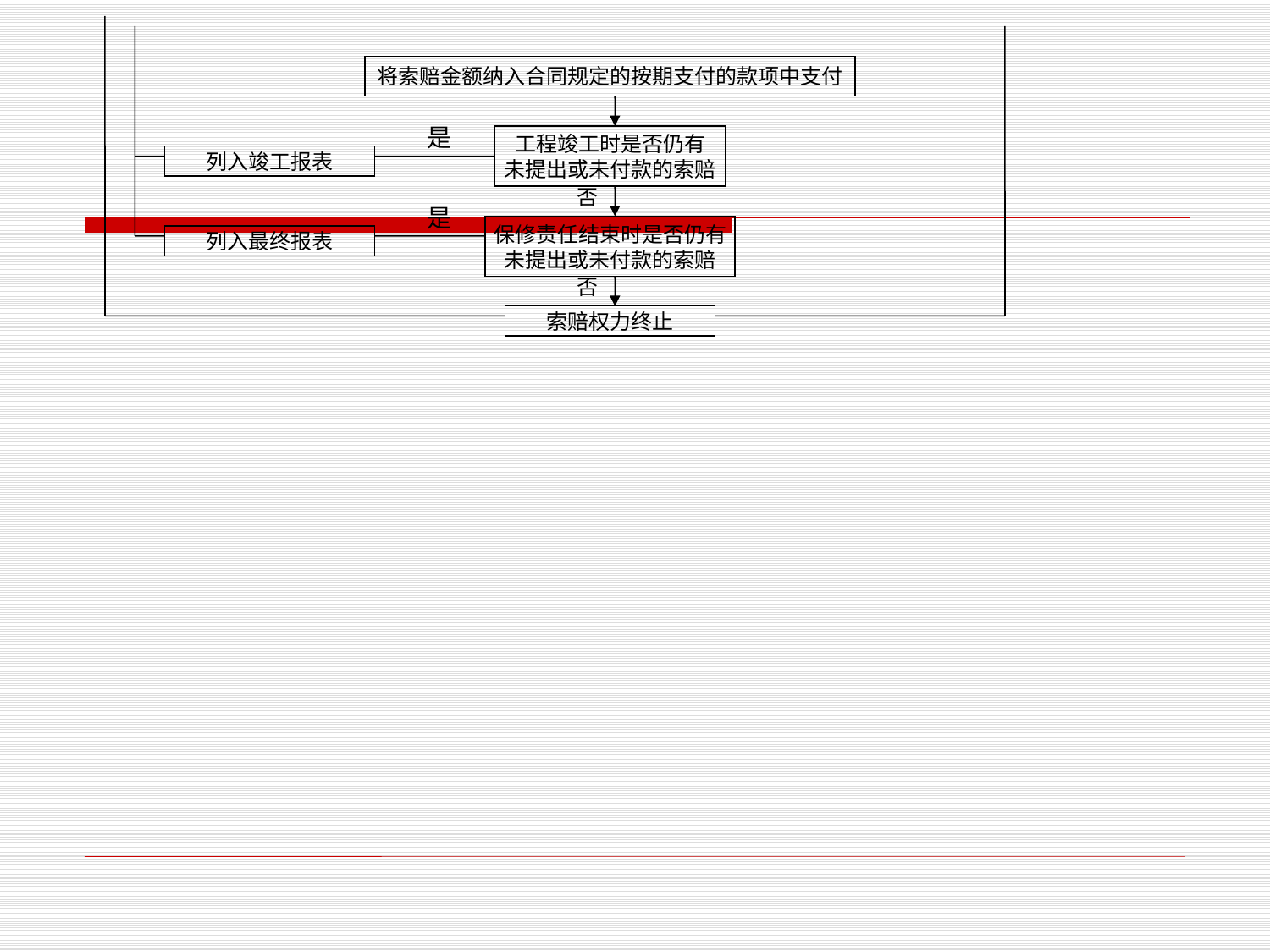

将索赔金额纳入合同规定的按期支付的款项中支付

是
工程竣工时是否仍有
未提出或未付款的索赔
列入竣工报表

否

是
保修责任结束时是否仍有
未提出或未付款的索赔
列入最终报表

否

索赔权力终止